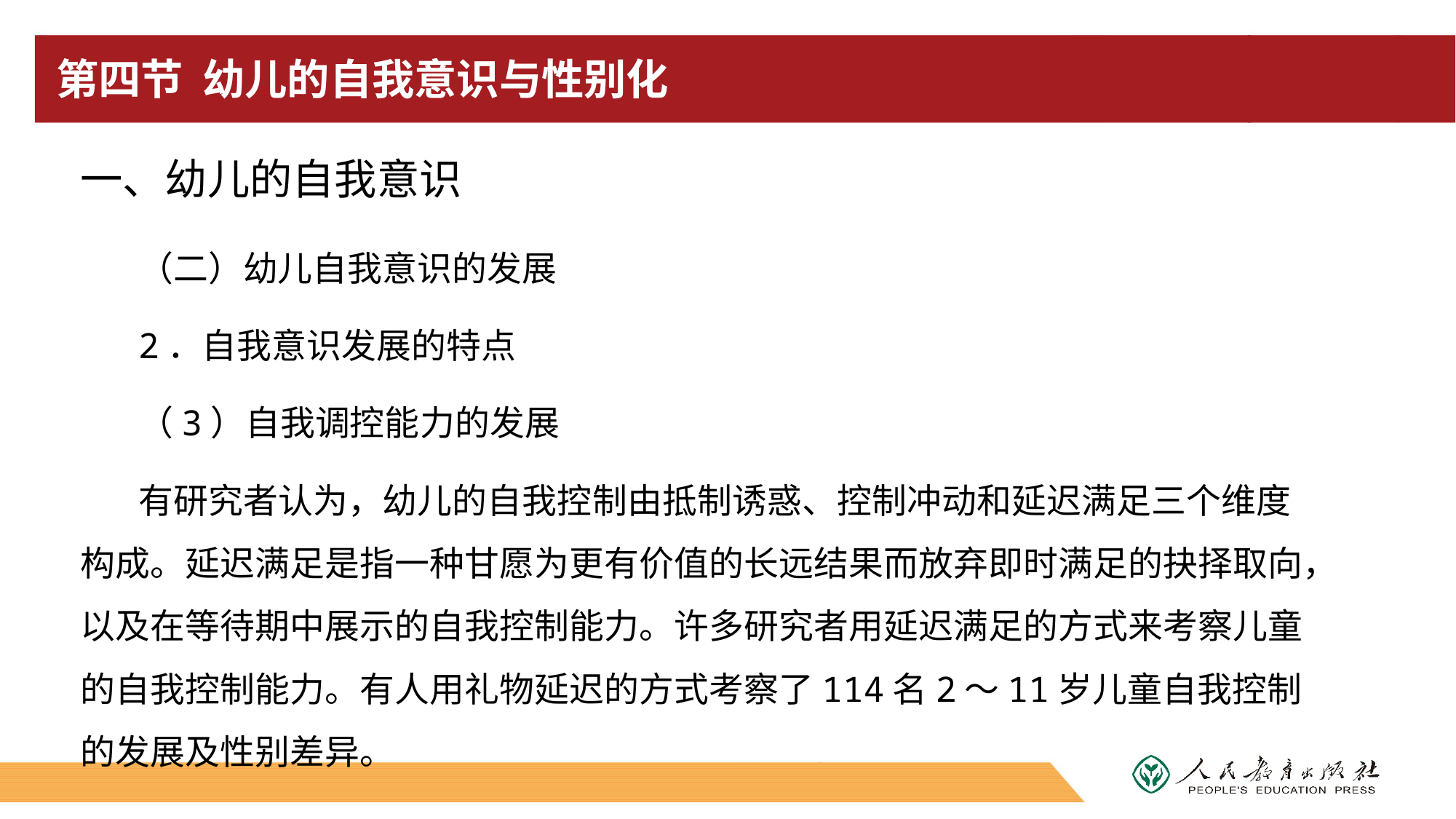

# 第四节  幼儿的自我意识与性别化
一、幼儿的自我意识
（二）幼儿自我意识的发展
2．自我意识发展的特点
（3）自我调控能力的发展
有研究者认为，幼儿的自我控制由抵制诱惑、控制冲动和延迟满足三个维度构成。延迟满足是指一种甘愿为更有价值的长远结果而放弃即时满足的抉择取向，以及在等待期中展示的自我控制能力。许多研究者用延迟满足的方式来考察儿童的自我控制能力。有人用礼物延迟的方式考察了114名2～11岁儿童自我控制的发展及性别差异。